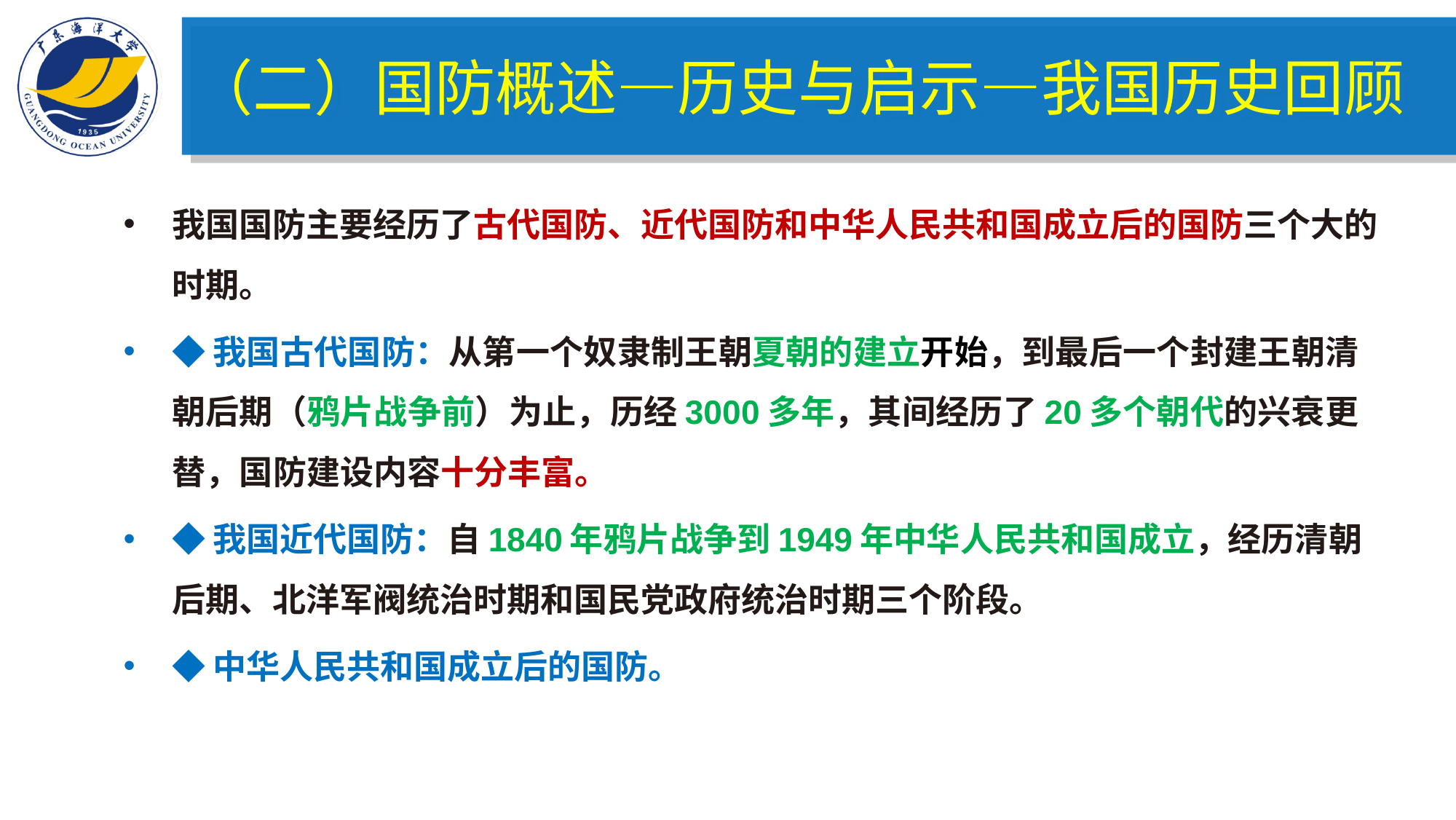

（二）国防概述—历史与启示—我国历史回顾
我国国防主要经历了古代国防、近代国防和中华人民共和国成立后的国防三个大的时期。
◆我国古代国防：从第一个奴隶制王朝夏朝的建立开始，到最后一个封建王朝清朝后期（鸦片战争前）为止，历经3000多年，其间经历了20多个朝代的兴衰更替，国防建设内容十分丰富。
◆我国近代国防：自1840年鸦片战争到1949年中华人民共和国成立，经历清朝后期、北洋军阀统治时期和国民党政府统治时期三个阶段。
◆中华人民共和国成立后的国防。